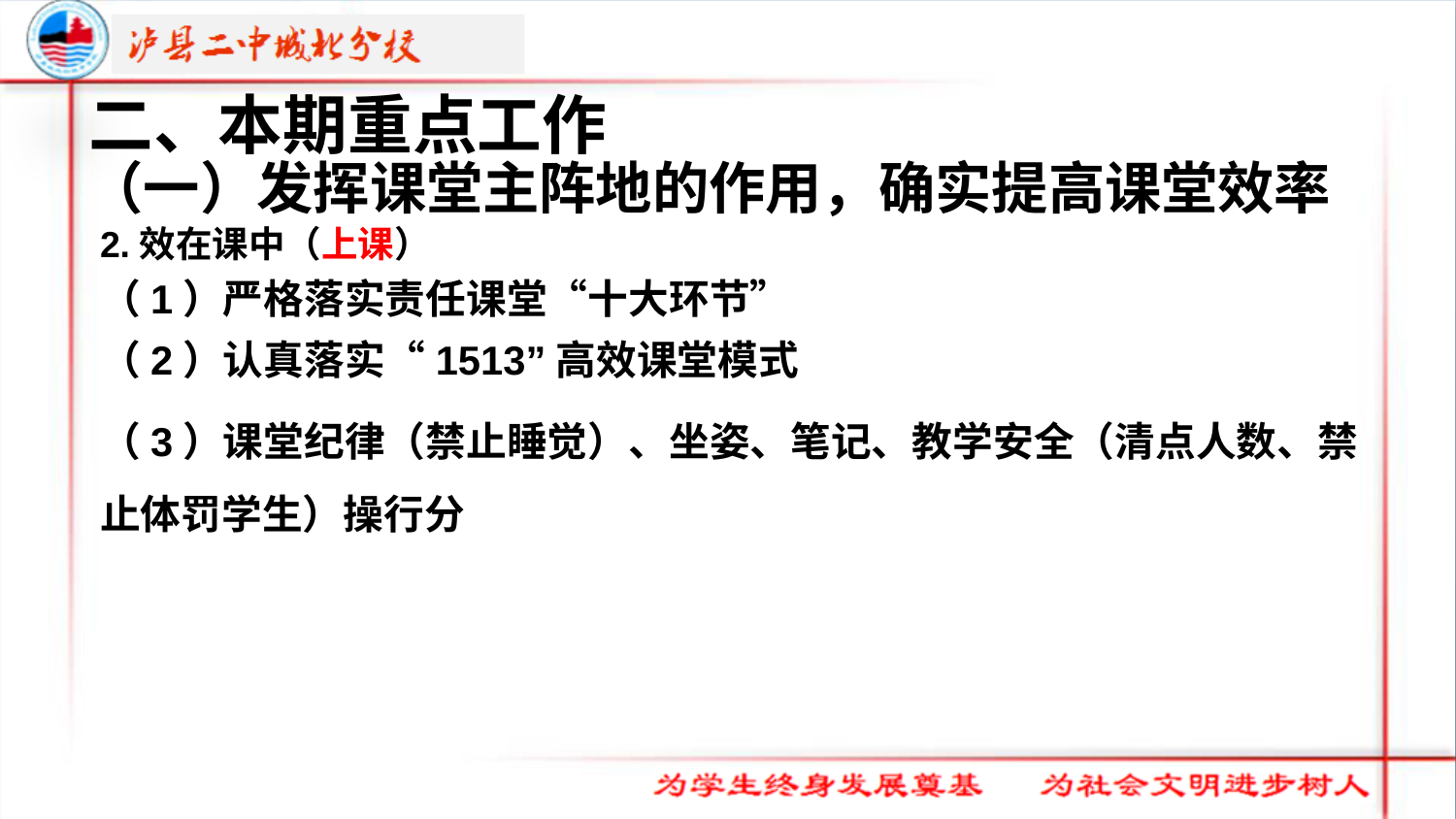

二、本期重点工作
# （一）发挥课堂主阵地的作用，确实提高课堂效率
2.效在课中（上课）
（1）严格落实责任课堂“十大环节”
（2）认真落实“1513”高效课堂模式
（3）课堂纪律（禁止睡觉）、坐姿、笔记、教学安全（清点人数、禁止体罚学生）操行分